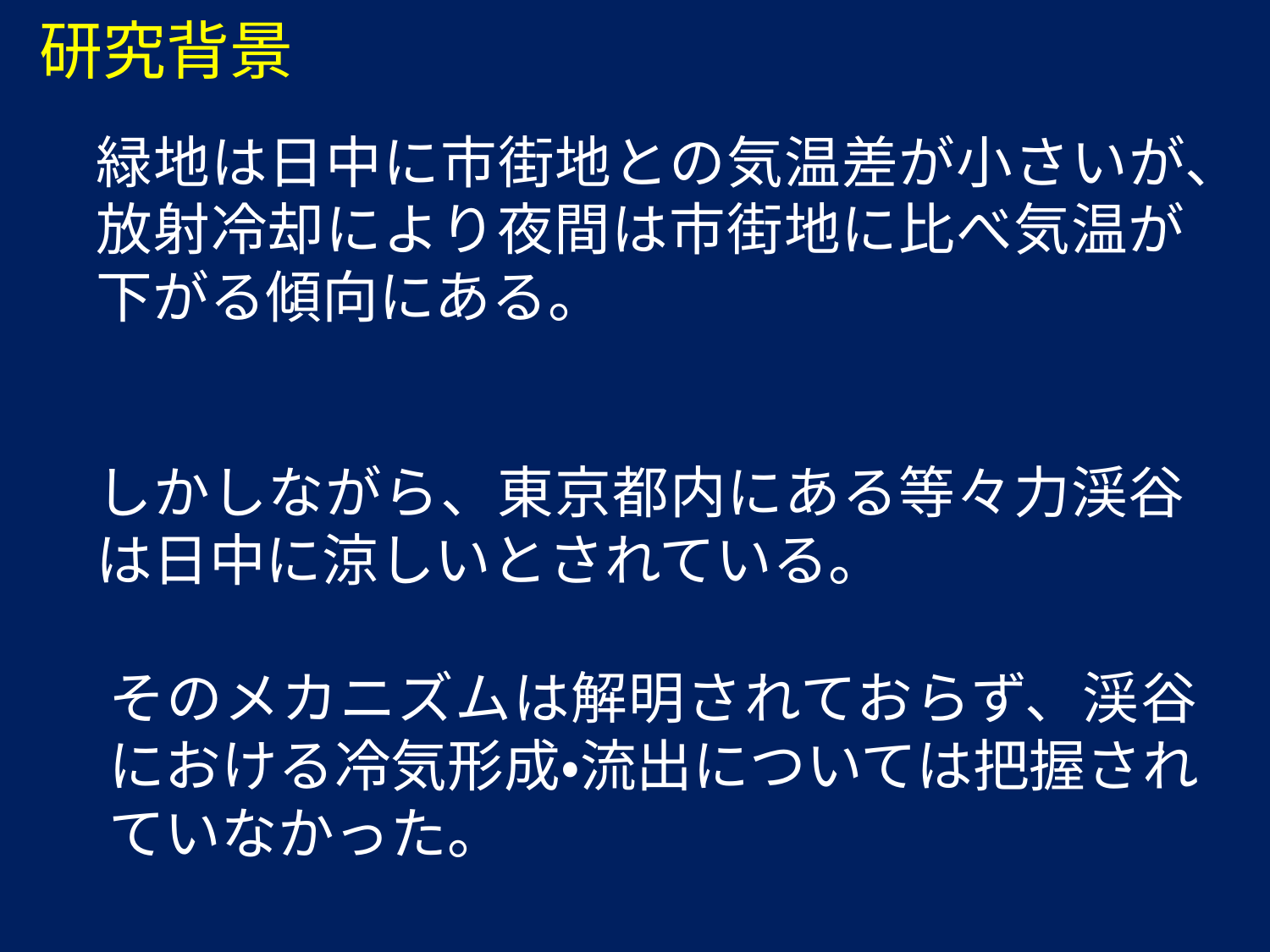

研究背景
緑地は日中に市街地との気温差が小さいが、放射冷却により夜間は市街地に比べ気温が下がる傾向にある。
しかしながら、東京都内にある等々力渓谷は日中に涼しいとされている。
そのメカニズムは解明されておらず、渓谷における冷気形成・流出については把握されていなかった。